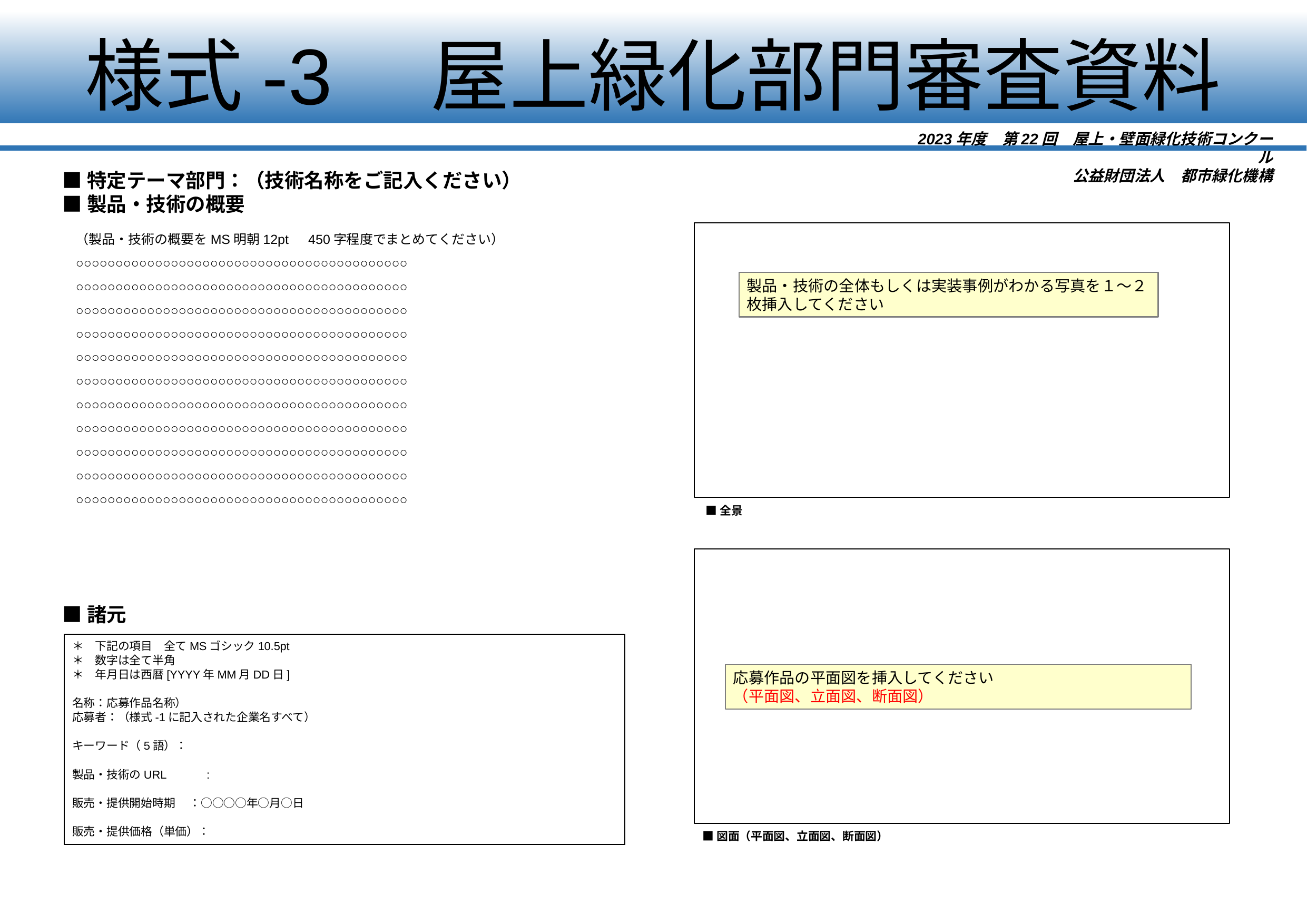

様式-3　屋上緑化部門審査資料
2023年度　第22回　屋上・壁面緑化技術コンクール
公益財団法人　都市緑化機構

■特定テーマ部門：（技術名称をご記入ください）
■製品・技術の概要
（製品・技術の概要をMS明朝12pt　450字程度でまとめてください）
○○○○○○○○○○○○○○○○○○○○○○○○○○○○○○○○○○○○○○○○○○
○○○○○○○○○○○○○○○○○○○○○○○○○○○○○○○○○○○○○○○○○○
○○○○○○○○○○○○○○○○○○○○○○○○○○○○○○○○○○○○○○○○○○
○○○○○○○○○○○○○○○○○○○○○○○○○○○○○○○○○○○○○○○○○○
○○○○○○○○○○○○○○○○○○○○○○○○○○○○○○○○○○○○○○○○○○
○○○○○○○○○○○○○○○○○○○○○○○○○○○○○○○○○○○○○○○○○○
○○○○○○○○○○○○○○○○○○○○○○○○○○○○○○○○○○○○○○○○○○
○○○○○○○○○○○○○○○○○○○○○○○○○○○○○○○○○○○○○○○○○○
○○○○○○○○○○○○○○○○○○○○○○○○○○○○○○○○○○○○○○○○○○
○○○○○○○○○○○○○○○○○○○○○○○○○○○○○○○○○○○○○○○○○○
○○○○○○○○○○○○○○○○○○○○○○○○○○○○○○○○○○○○○○○○○○

製品・技術の全体もしくは実装事例がわかる写真を１～２枚挿入してください
■全景

■諸元
＊　下記の項目　全てMSゴシック10.5pt
＊　数字は全て半角
＊　年月日は西暦[YYYY年MM月DD日]

名称：応募作品名称）
応募者：（様式-1に記入された企業名すべて）

キーワード（5語）：

製品・技術のURL　　　:

販売・提供開始時期　 ：○○○○年○月○日

販売・提供価格（単価）：

応募作品の平面図を挿入してください
（平面図、立面図、断面図）
■図面（平面図、立面図、断面図）